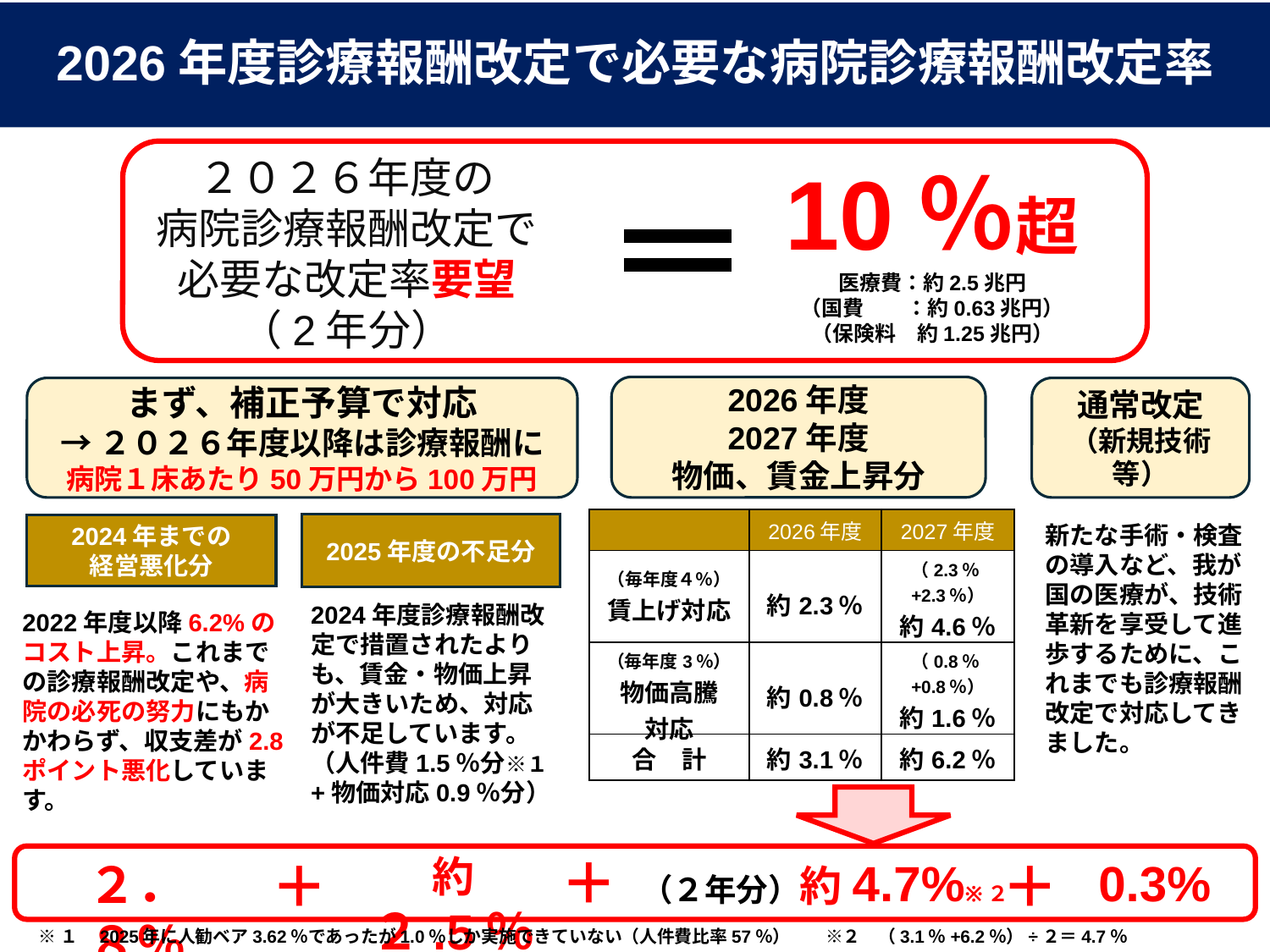

2026年度診療報酬改定で必要な病院診療報酬改定率

２０２６年度の
病院診療報酬改定で
必要な改定率要望
（2年分）
10％超
医療費：約2.5兆円
（国費　　：約0.63兆円）
（保険料　約1.25兆円）

2026年度
2027年度
物価、賃金上昇分
まず、補正予算で対応
→２０２６年度以降は診療報酬に
病院１床あたり50万円から100万円
通常改定
（新規技術等）
|  | 2026年度 | 2027年度 |
| --- | --- | --- |
| （毎年度４％） 賃上げ対応 | 約2.3％ | （2.3％+2.3％） 約4.6％ |
| （毎年度3％） 物価高騰 対応 | 約0.8％ | （0.8％+0.8％） 約1.6％ |
| 合　計 | 約3.1％ | 約6.2％ |
新たな手術・検査の導入など、我が国の医療が、技術革新を享受して進歩するために、これまでも診療報酬改定で対応してきました。
2025年度の不足分
2024年までの
経営悪化分
2024年度診療報酬改定で措置されたよりも、賃金・物価上昇が大きいため、対応が不足しています。
（人件費1.5％分※１ +物価対応0.9％分）
2022年度以降6.2%のコスト上昇。これまでの診療報酬改定や、病院の必死の努力にもかかわらず、収支差が2.8ポイント悪化しています。

＋
約２.5％
＋
＋
（２年分）約4.7%※２
0.3%

２．８％
※１　2025年に人勧ベア3.62％であったが1.0％しか実施できていない（人件費比率57％）　　※２　（3.1％+6.2％）÷２＝4.7％